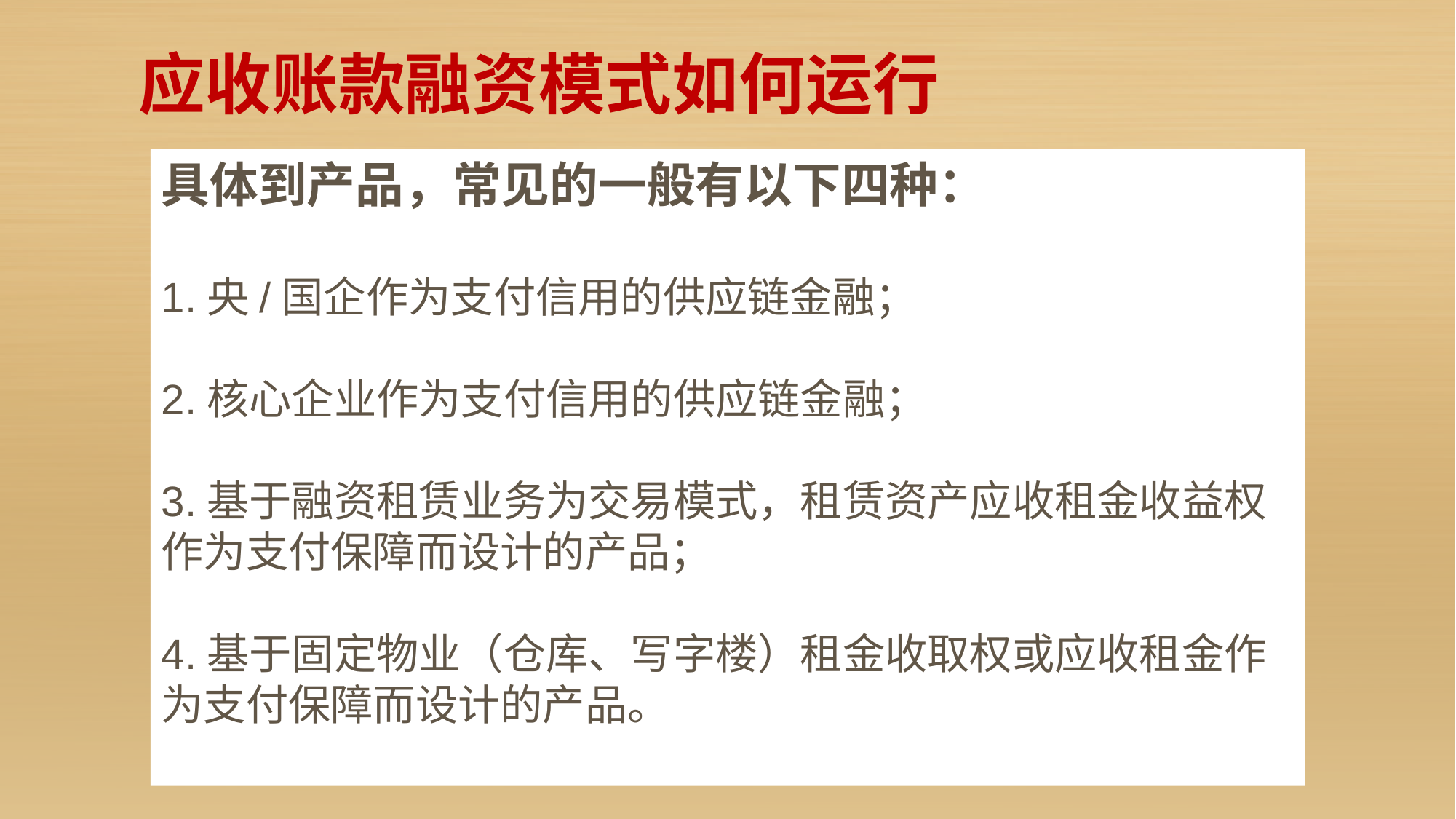

应收账款融资模式如何运行
具体到产品，常见的一般有以下四种：

1.央/国企作为支付信用的供应链金融；

2.核心企业作为支付信用的供应链金融；

3.基于融资租赁业务为交易模式，租赁资产应收租金收益权作为支付保障而设计的产品；

4.基于固定物业（仓库、写字楼）租金收取权或应收租金作为支付保障而设计的产品。